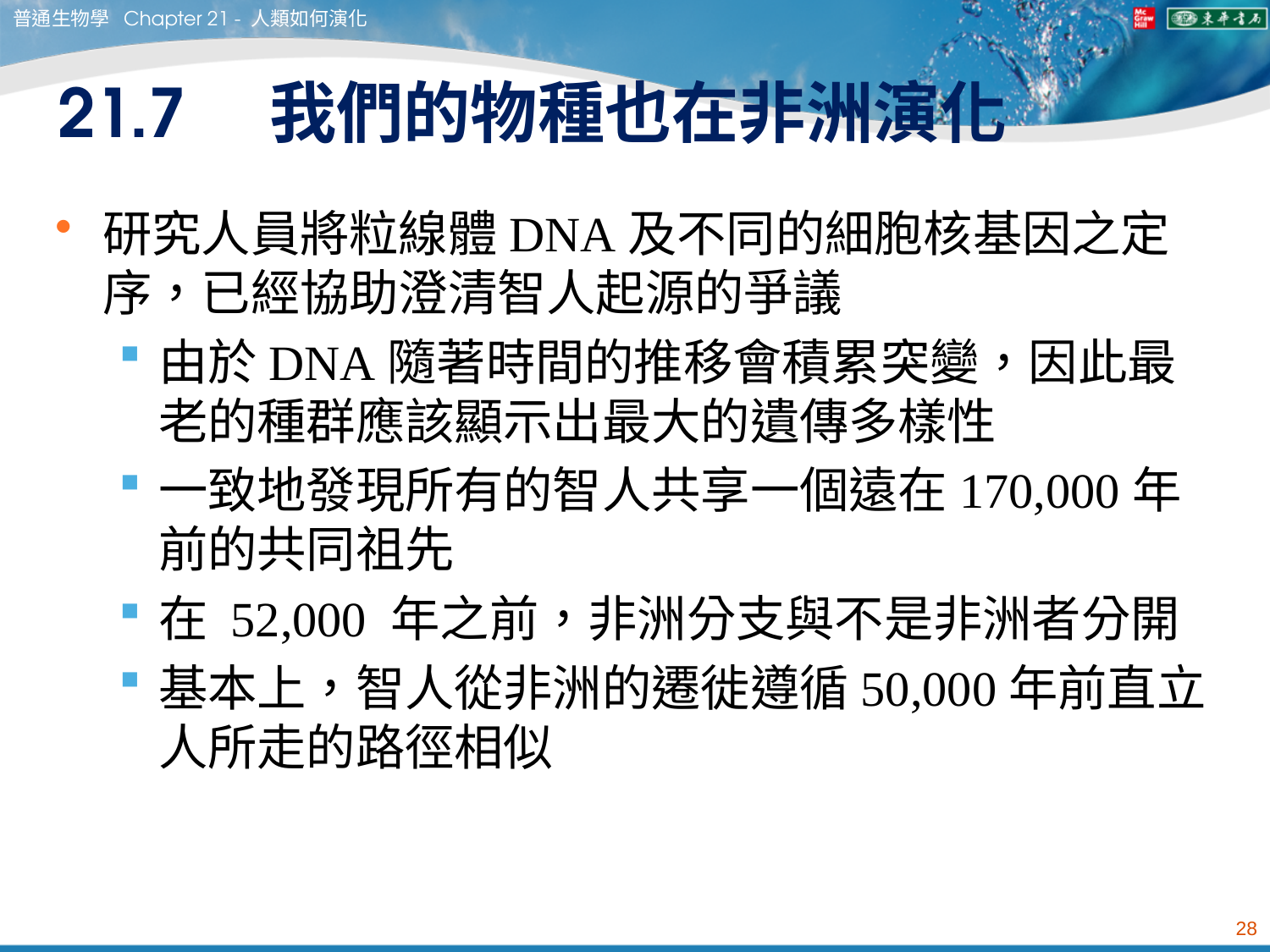

普通生物學  Chapter 21 - 人類如何演化
# 21.7　我們的物種也在非洲演化
研究人員將粒線體DNA及不同的細胞核基因之定序，已經協助澄清智人起源的爭議
由於DNA隨著時間的推移會積累突變，因此最老的種群應該顯示出最大的遺傳多樣性
一致地發現所有的智人共享一個遠在170,000年前的共同祖先
在 52,000 年之前，非洲分支與不是非洲者分開
基本上，智人從非洲的遷徙遵循50,000年前直立人所走的路徑相似

28